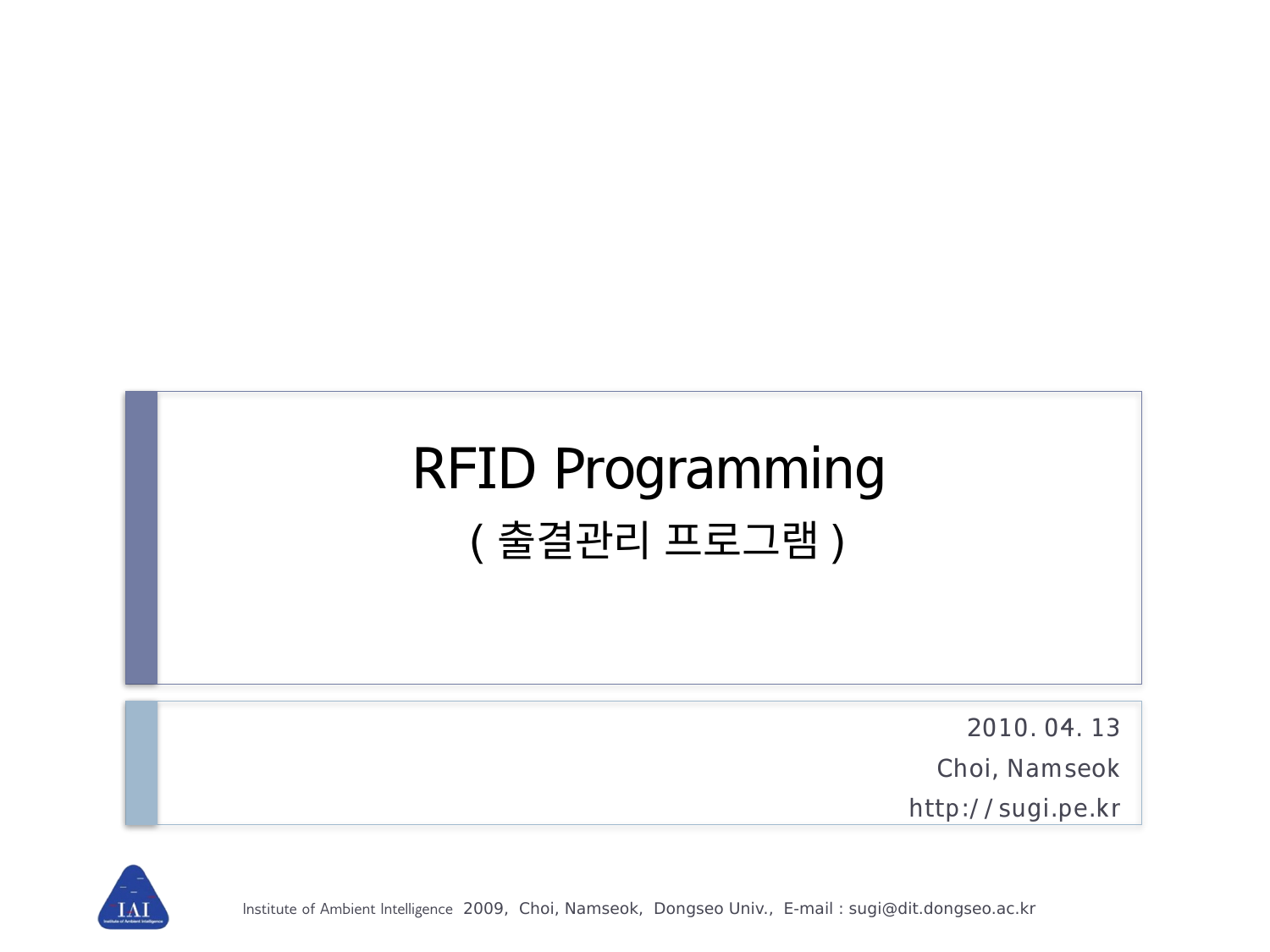

# RFID Programming (출결관리 프로그램)
2010. 04. 13
Choi, Namseok
http://sugi.pe.kr